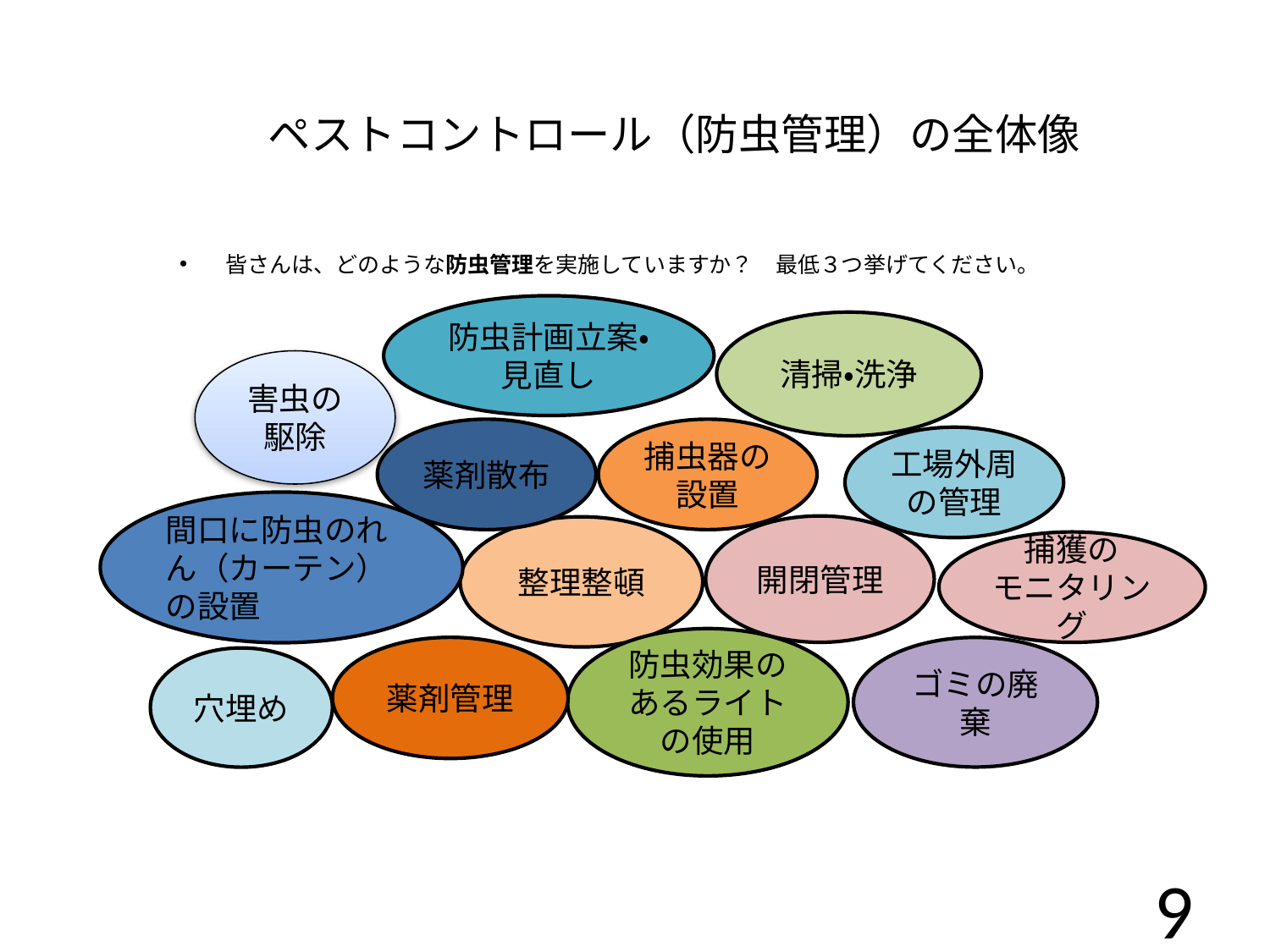

# ペストコントロール（防虫管理）の全体像
皆さんは、どのような防虫管理を実施していますか？　最低３つ挙げてください。

防虫計画立案・見直し
清掃・洗浄
害虫の駆除
薬剤散布
捕虫器の設置
工場外周の管理
間口に防虫のれん（カーテン）の設置
開閉管理
整理整頓
捕獲の
モニタリング
防虫効果のあるライトの使用
薬剤管理
ゴミの廃棄
穴埋め
9